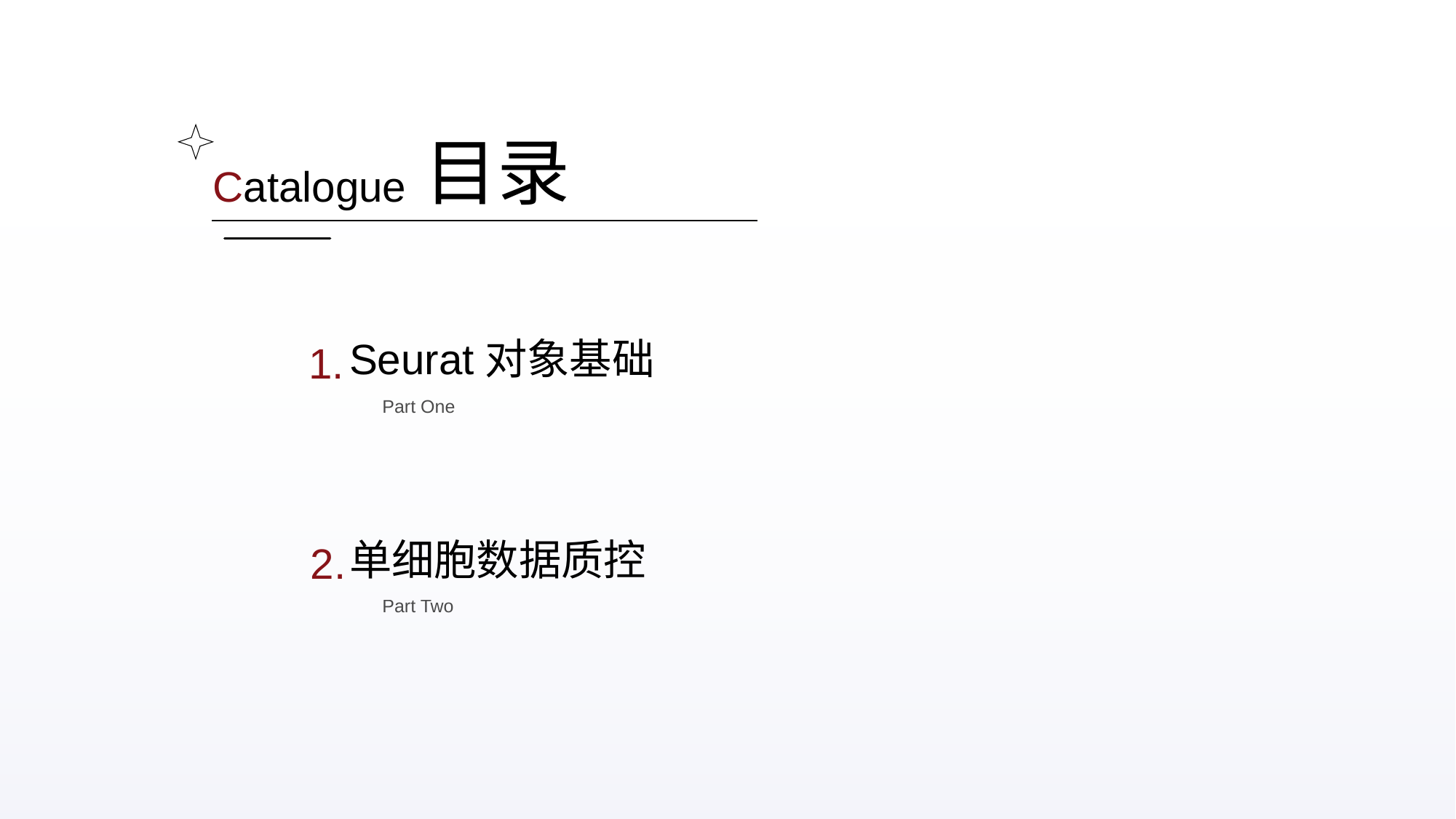

目录
Catalogue
1.
Seurat对象基础
Part One
2.
单细胞数据质控
Part Two